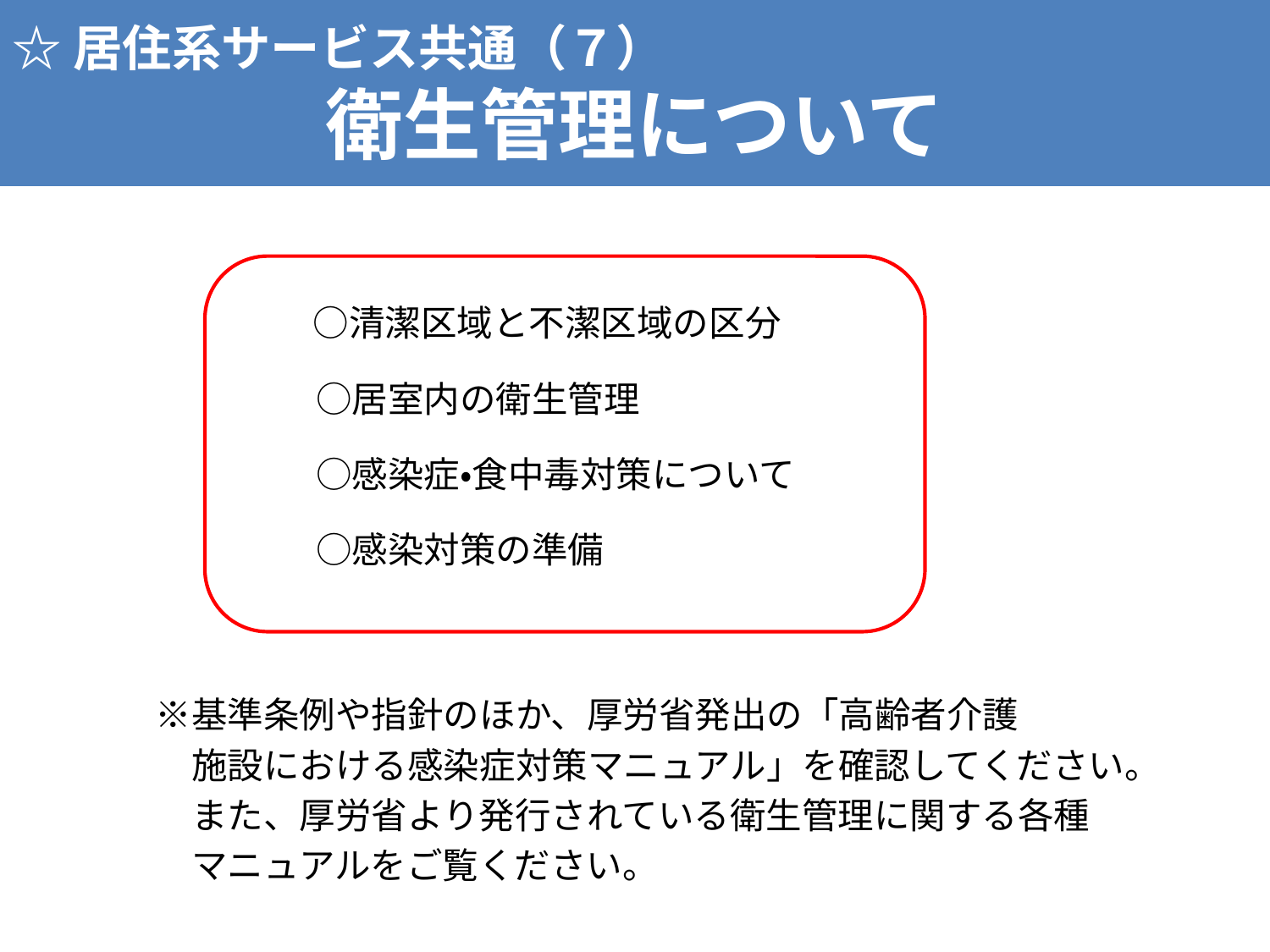

# 非常災害対策
☆居住系サービス共通（７）
衛生管理について

　　　　　　　　　 ○清潔区域と不潔区域の区分

　　　　　　　○居室内の衛生管理

　　　　　　　○感染症・食中毒対策について

　　　　　　　○感染対策の準備

　　　※基準条例や指針のほか、厚労省発出の「高齢者介護
　　　　施設における感染症対策マニュアル」を確認してください。
　　　　また、厚労省より発行されている衛生管理に関する各種
　　　　マニュアルをご覧ください。